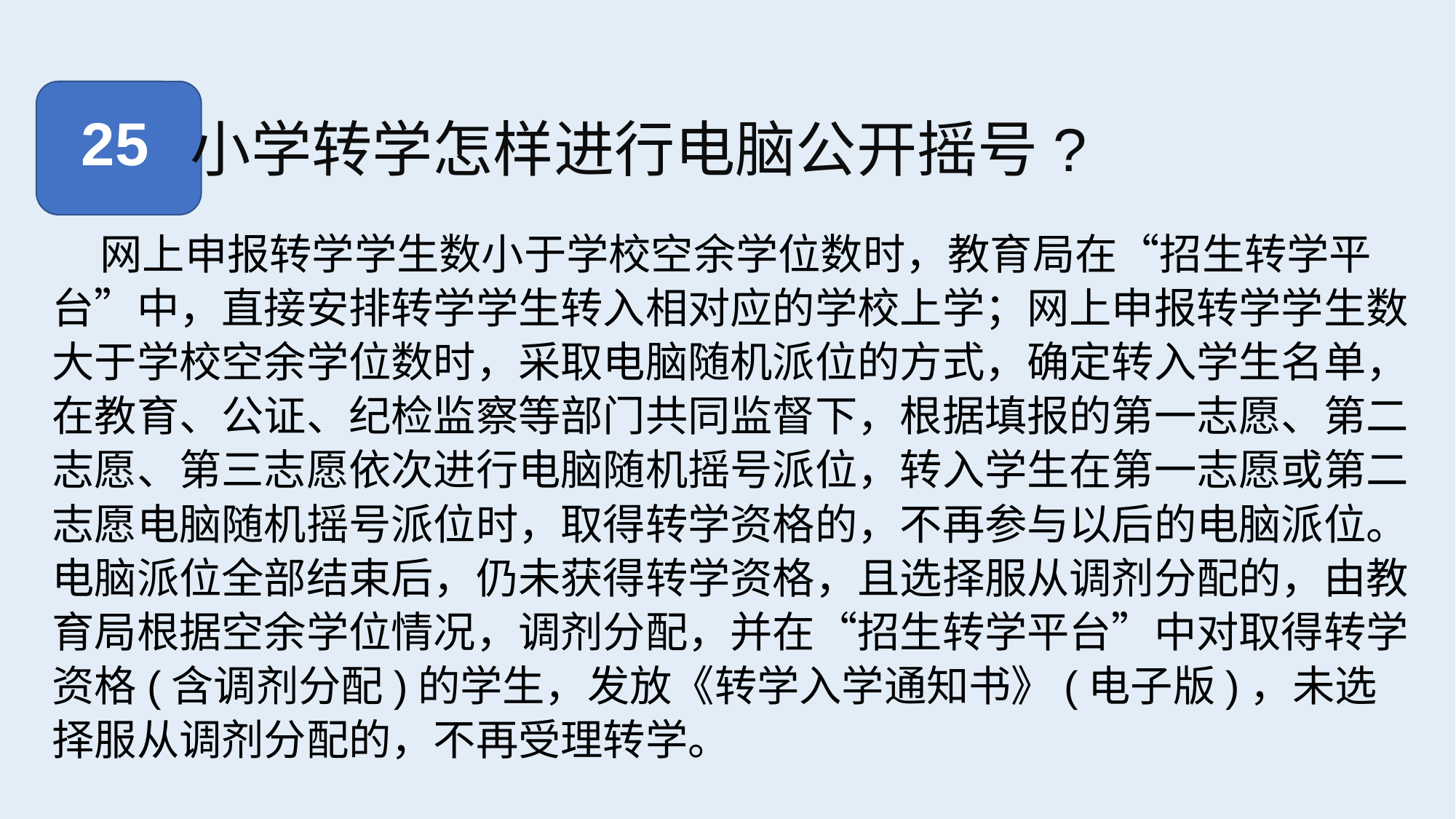

小学转学怎样进行电脑公开摇号?

25
    网上申报转学学生数小于学校空余学位数时，教育局在“招生转学平台”中，直接安排转学学生转入相对应的学校上学；网上申报转学学生数大于学校空余学位数时，采取电脑随机派位的方式，确定转入学生名单，在教育、公证、纪检监察等部门共同监督下，根据填报的第一志愿、第二志愿、第三志愿依次进行电脑随机摇号派位，转入学生在第一志愿或第二志愿电脑随机摇号派位时，取得转学资格的，不再参与以后的电脑派位。电脑派位全部结束后，仍未获得转学资格，且选择服从调剂分配的，由教育局根据空余学位情况，调剂分配，并在“招生转学平台”中对取得转学资格(含调剂分配)的学生，发放《转学入学通知书》(电子版)，未选择服从调剂分配的，不再受理转学。